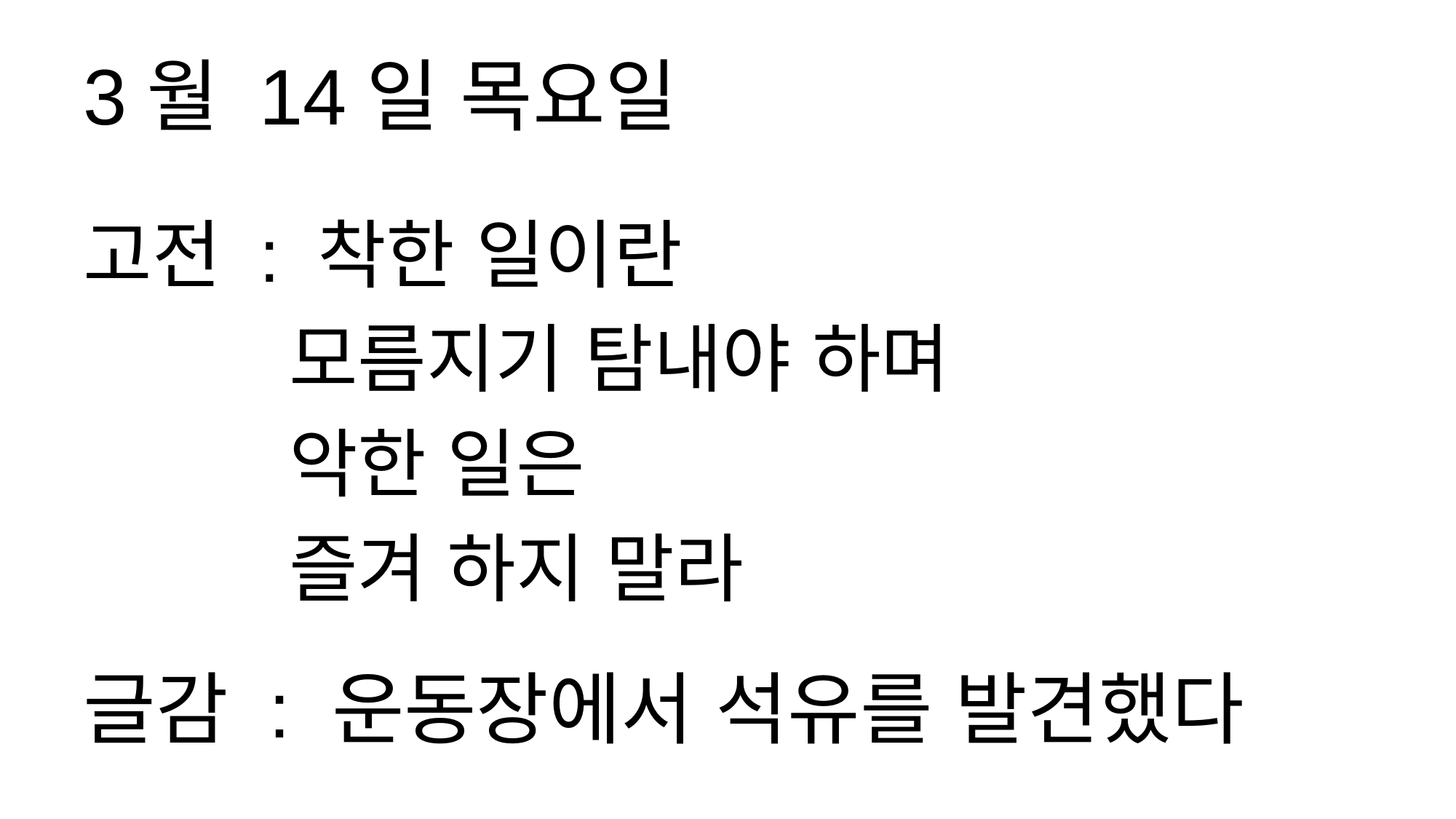

3월 14일 목요일
고전 : 착한 일이란
         모름지기 탐내야 하며
         악한 일은
         즐겨 하지 말라
글감 : 운동장에서 석유를 발견했다